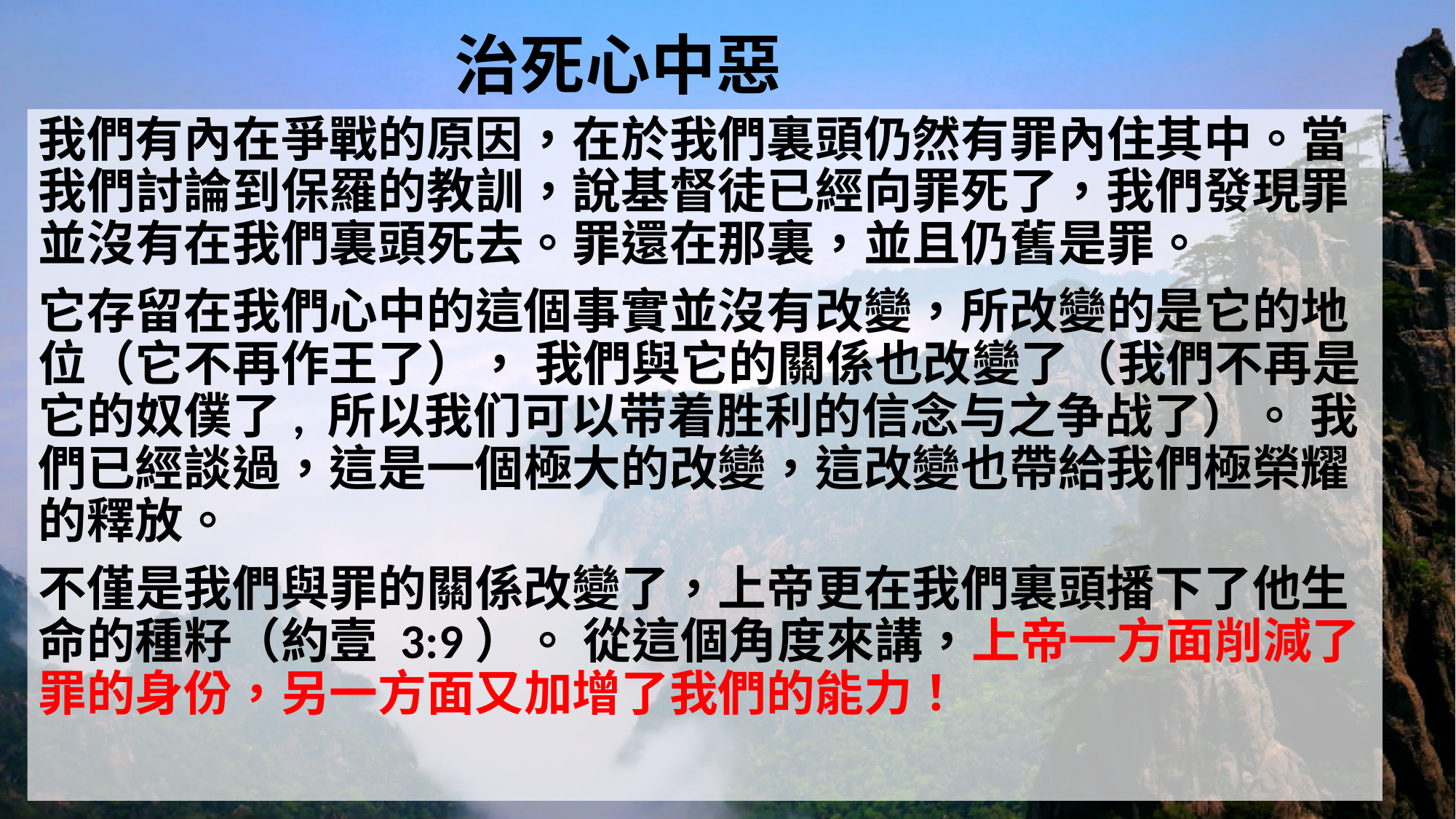

# 治死心中惡
我們有內在爭戰的原因，在於我們裏頭仍然有罪內住其中。當我們討論到保羅的教訓，說基督徒已經向罪死了，我們發現罪並沒有在我們裏頭死去。罪還在那裏，並且仍舊是罪。
它存留在我們心中的這個事實並沒有改變，所改變的是它的地位（它不再作王了）， 我們與它的關係也改變了（我們不再是它的奴僕了, 所以我们可以带着胜利的信念与之争战了）。 我們已經談過，這是一個極大的改變，這改變也帶給我們極榮耀的釋放。
不僅是我們與罪的關係改變了，上帝更在我們裏頭播下了他生命的種籽（約壹 3:9）。 從這個角度來講，上帝一方面削減了罪的身份，另一方面又加增了我們的能力！